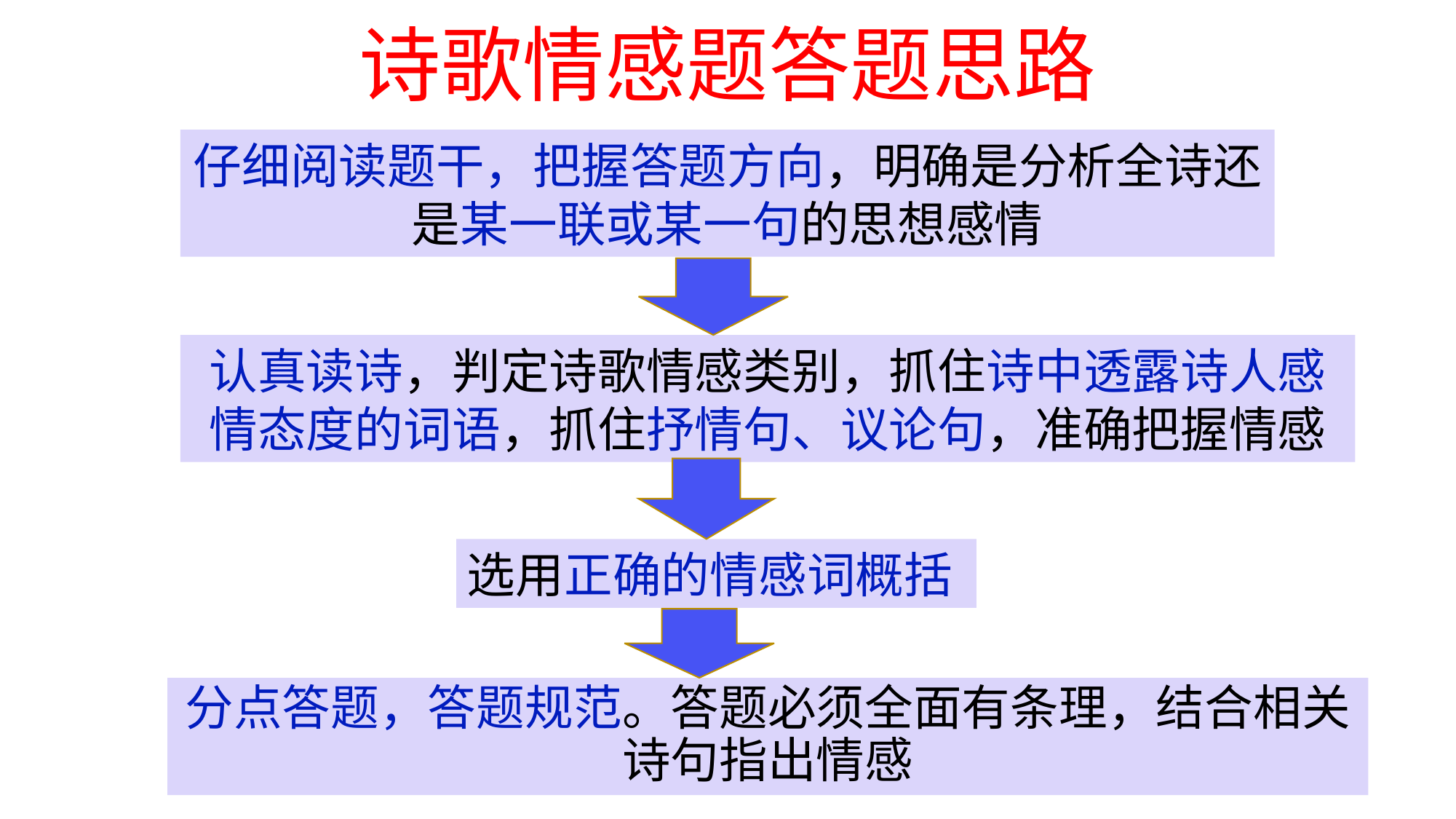

# 诗歌情感题答题思路
仔细阅读题干，把握答题方向，明确是分析全诗还是某一联或某一句的思想感情

认真读诗，判定诗歌情感类别，抓住诗中透露诗人感情态度的词语，抓住抒情句、议论句，准确把握情感

选用正确的情感词概括

分点答题，答题规范。答题必须全面有条理，结合相关诗句指出情感